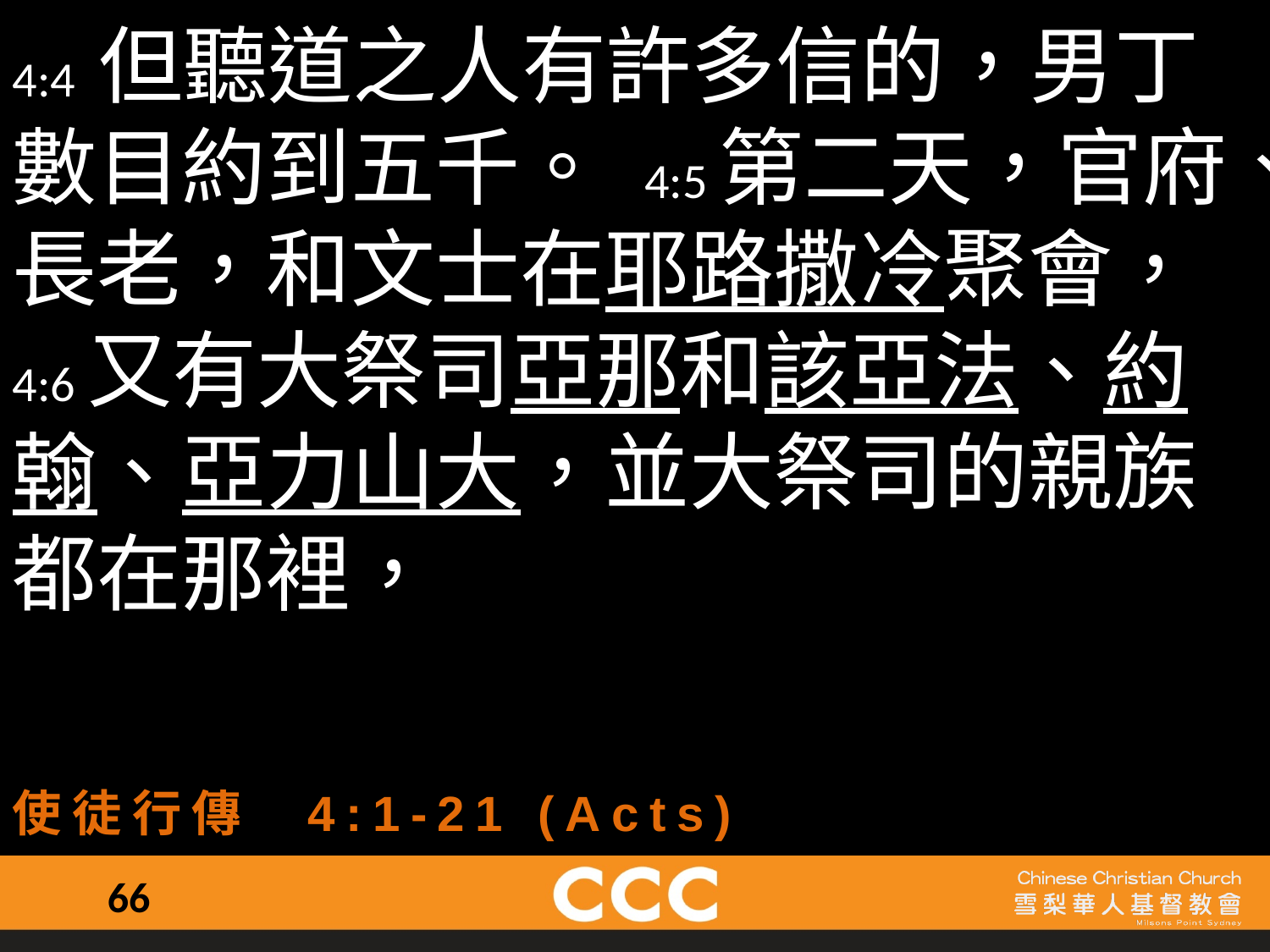

4:4 但聽道之人有許多信的，男丁數目約到五千。 4:5第二天，官府、長老，和文士在耶路撒冷聚會， 4:6又有大祭司亞那和該亞法、約翰、亞力山大，並大祭司的親族都在那裡，
使徒行傳  4:1-21 (Acts)
66